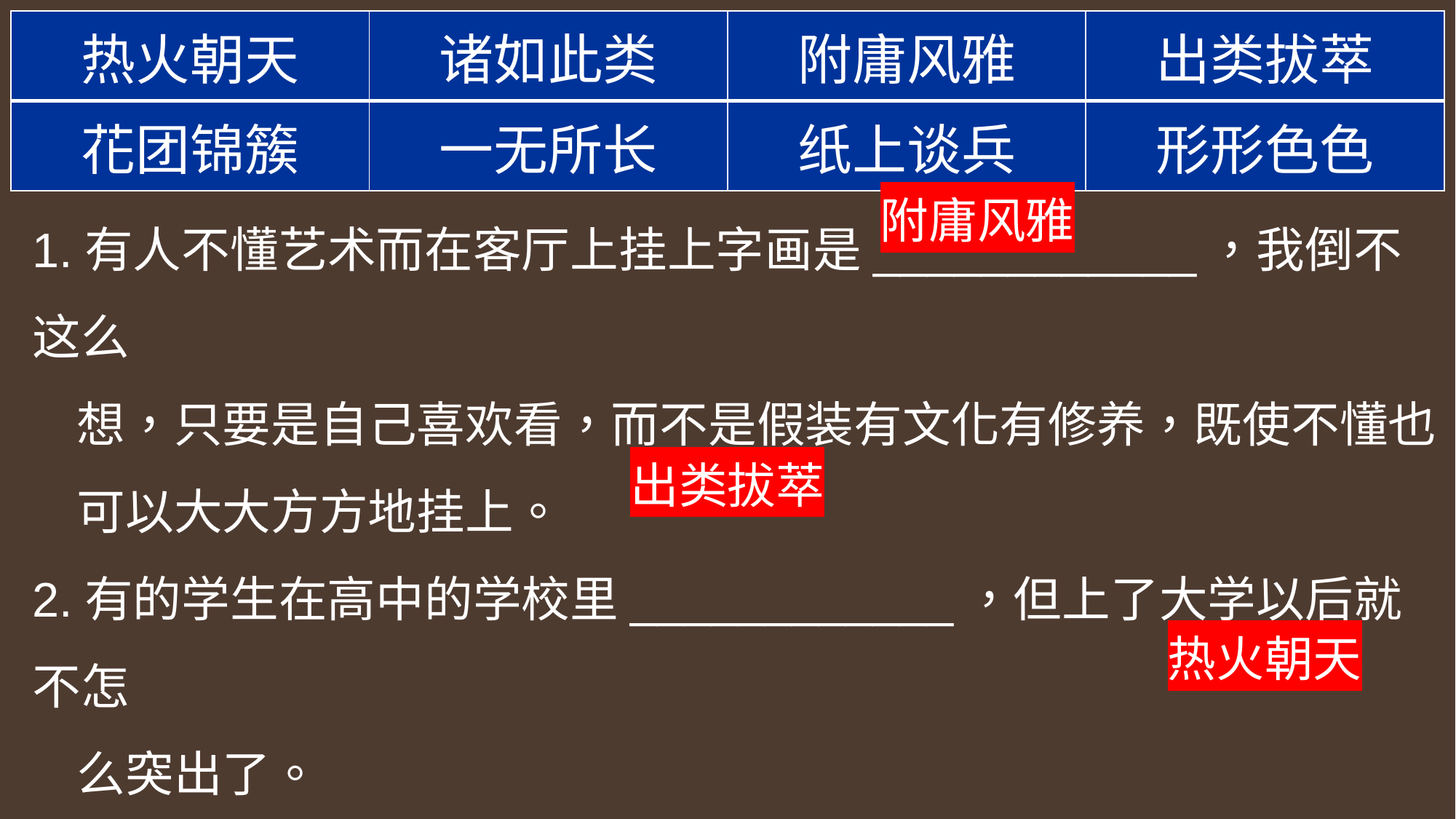

| 热火朝天 | 诸如此类 | 附庸风雅 | 出类拔萃 |
| --- | --- | --- | --- |
| 花团锦簇 | 一无所长 | 纸上谈兵 | 形形色色 |
1.有人不懂艺术而在客厅上挂上字画是____________，我倒不这么
   想，只要是自己喜欢看，而不是假装有文化有修养，既使不懂也
   可以大大方方地挂上。
2.有的学生在高中的学校里____________，但上了大学以后就不怎
   么突出了。
3.看着这张老照片，他不由得回想起当年建筑工地上____________
   的场景，那时他们的工作热情多高啊！
附庸风雅
出类拔萃
热火朝天